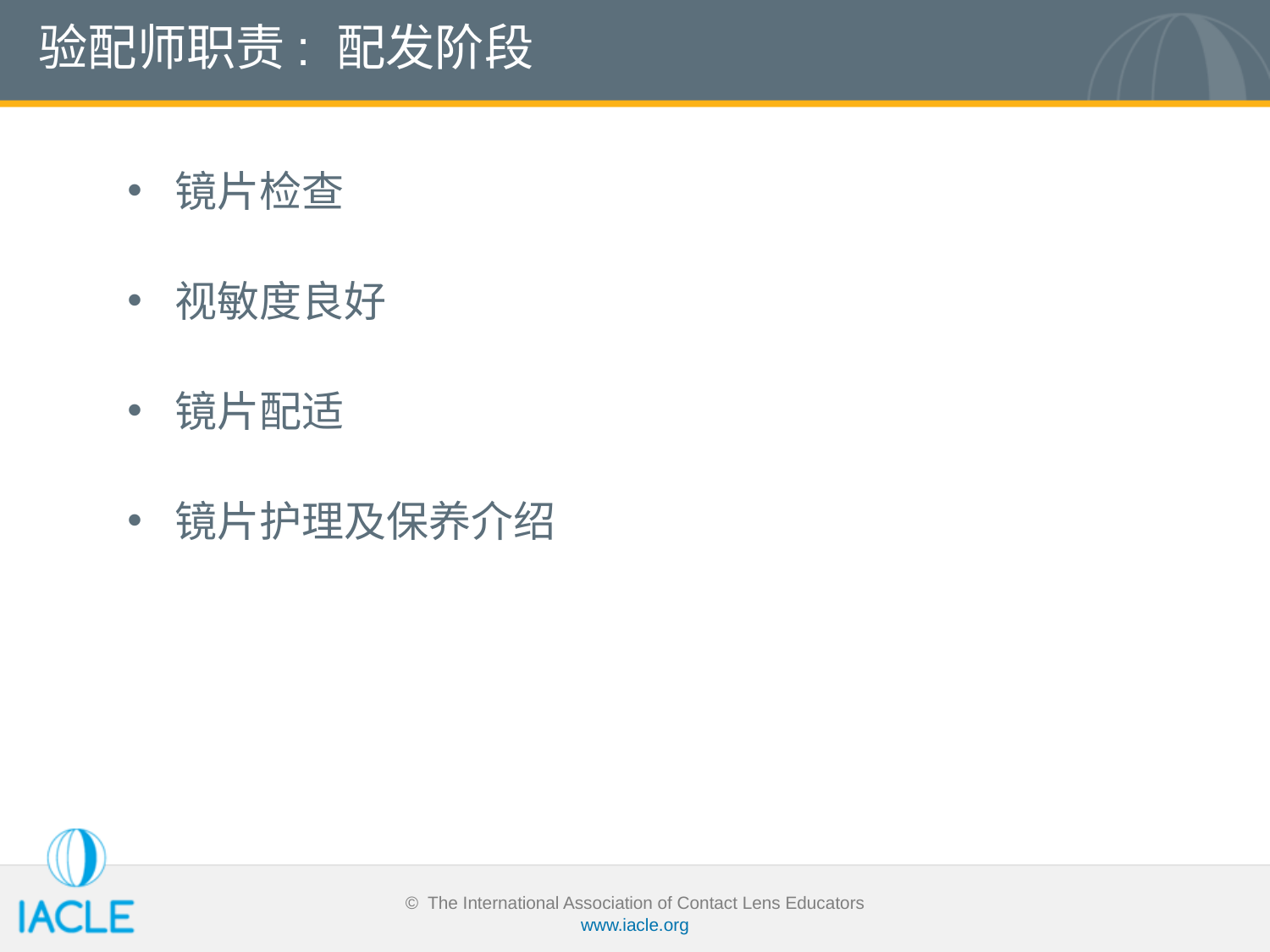

# 验配师职责: 配发阶段
镜片检查
视敏度良好
镜片配适
镜片护理及保养介绍